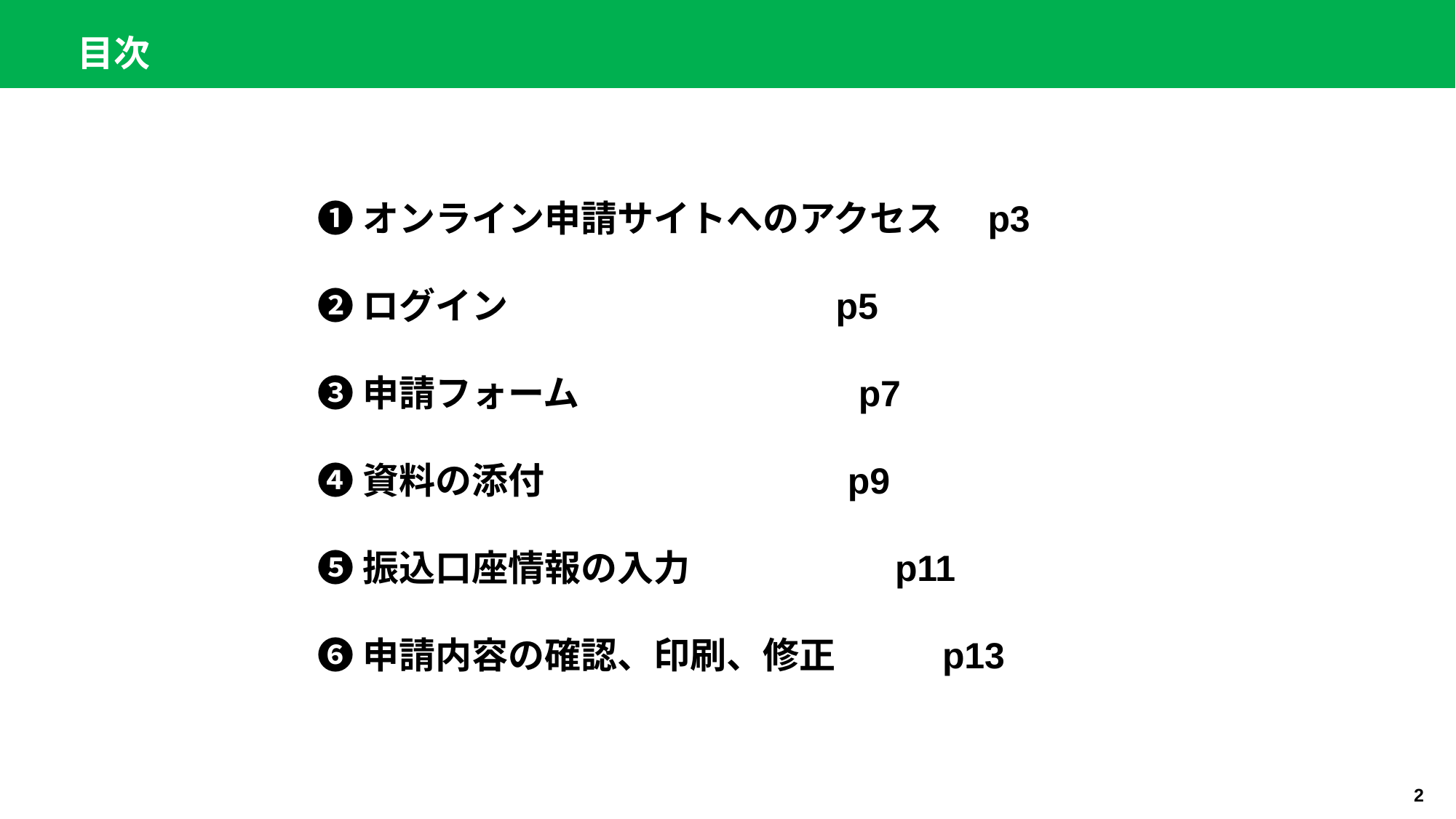

目次
❶オンライン申請サイトへのアクセス　p3

❷ログイン                                       p5

❸申請フォーム                                 p7

❹資料の添付                                    p9

❺振込口座情報の入力                        p11

❻申請内容の確認、印刷、修正            p13
2